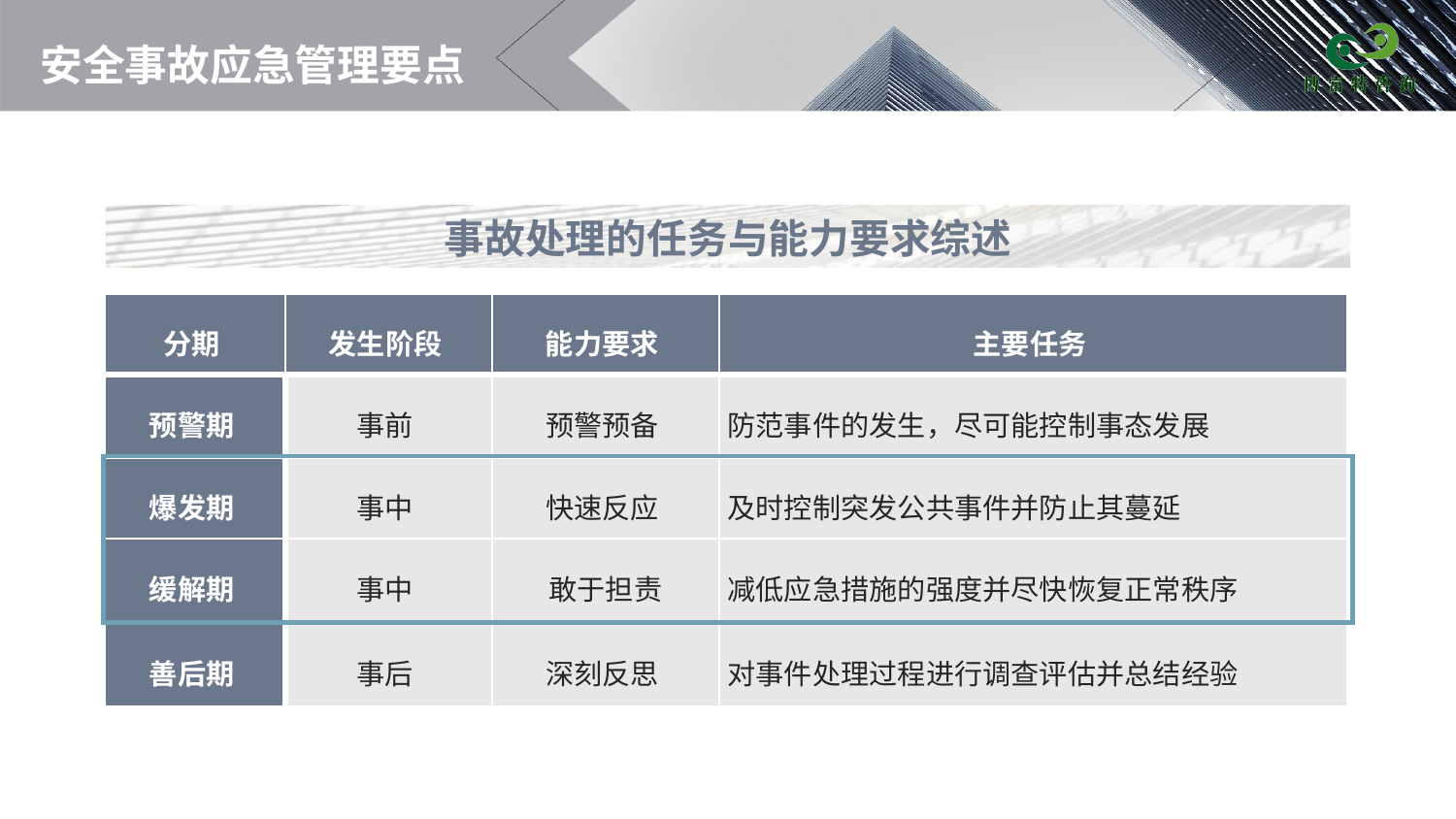

# 安全事故应急管理要点
事故处理的任务与能力要求综述
| 分期 | 发生阶段 | 能力要求 | 主要任务 |
| --- | --- | --- | --- |
| 预警期 | 事前 | 预警预备 | 防范事件的发生，尽可能控制事态发展 |
| 爆发期 | 事中 | 快速反应 | 及时控制突发公共事件并防止其蔓延 |
| 缓解期 | 事中 | 敢于担责 | 减低应急措施的强度并尽快恢复正常秩序 |
| 善后期 | 事后 | 深刻反思 | 对事件处理过程进行调查评估并总结经验 |